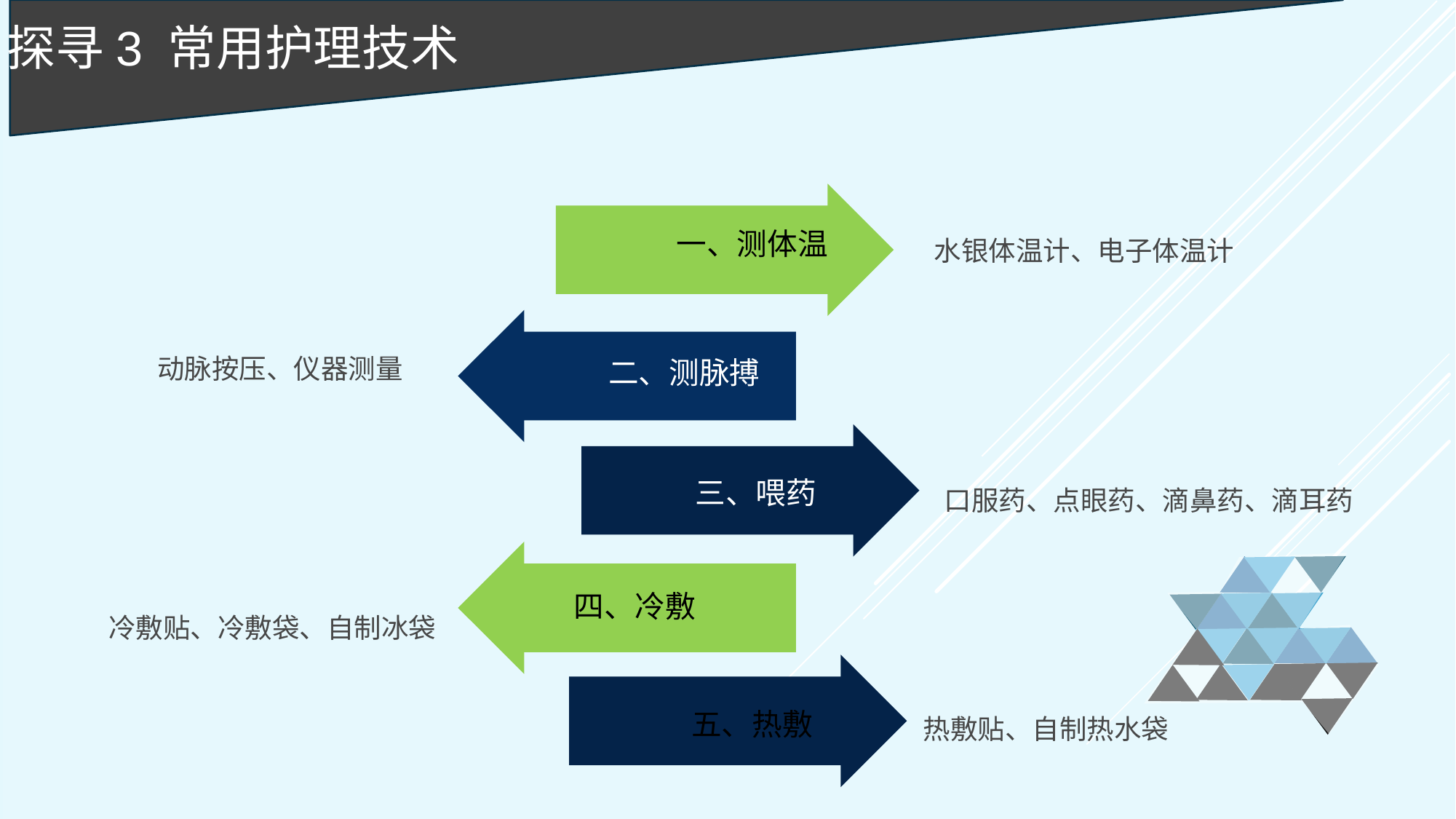

探寻3 常用护理技术

水银体温计、电子体温计
一、测体温

动脉按压、仪器测量
二、测脉搏

口服药、点眼药、滴鼻药、滴耳药
三、喂药
输入标题

四、冷敷
冷敷贴、冷敷袋、自制冰袋

热敷贴、自制热水袋
五、热敷